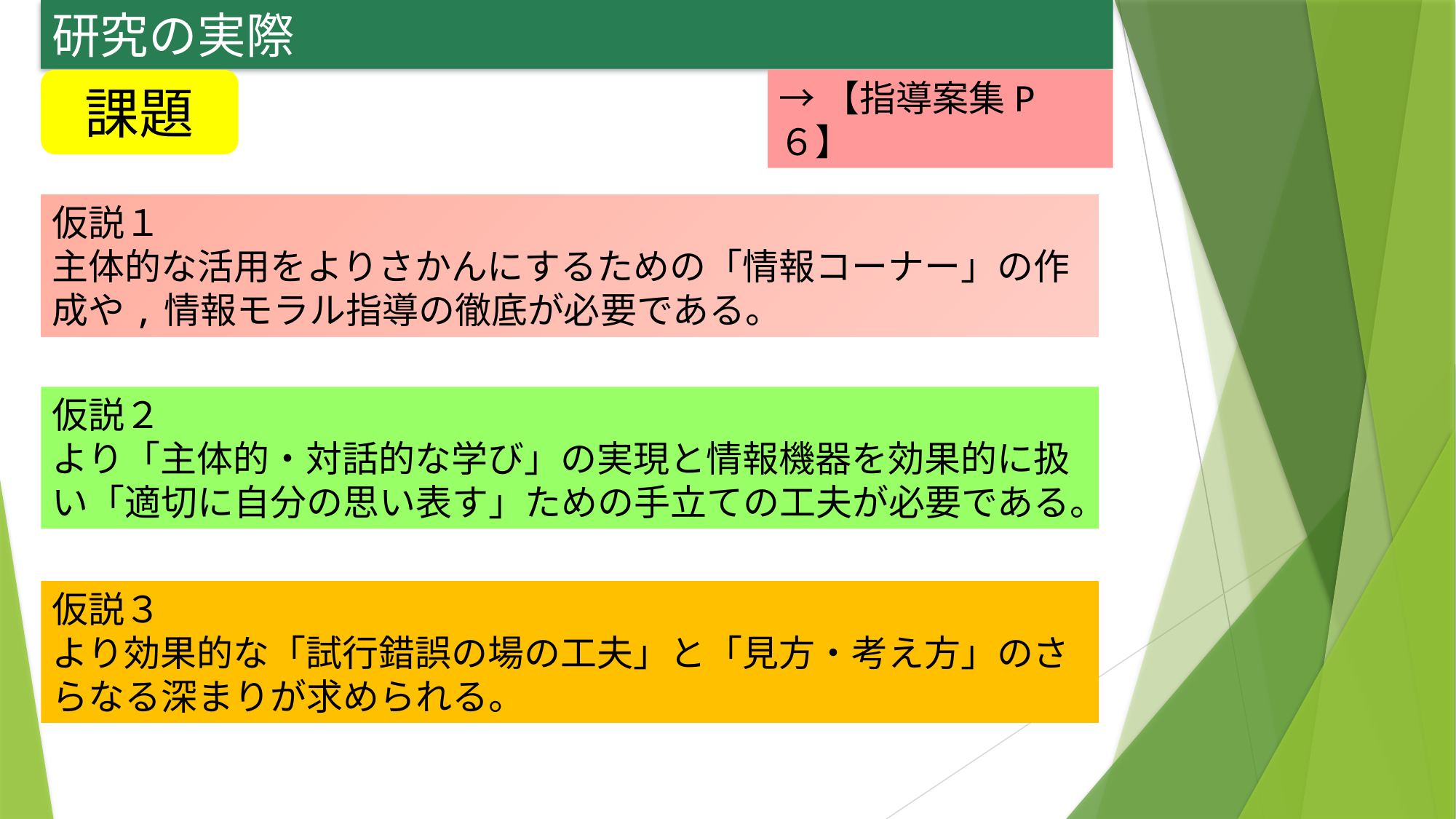

研究の実際
課題
→【指導案集P６】
仮説１
主体的な活用をよりさかんにするための「情報コーナー」の作成や,情報モラル指導の徹底が必要である。
仮説２
より「主体的・対話的な学び」の実現と情報機器を効果的に扱い「適切に自分の思い表す」ための手立ての工夫が必要である。
仮説３
より効果的な「試行錯誤の場の工夫」と「見方・考え方」のさらなる深まりが求められる。